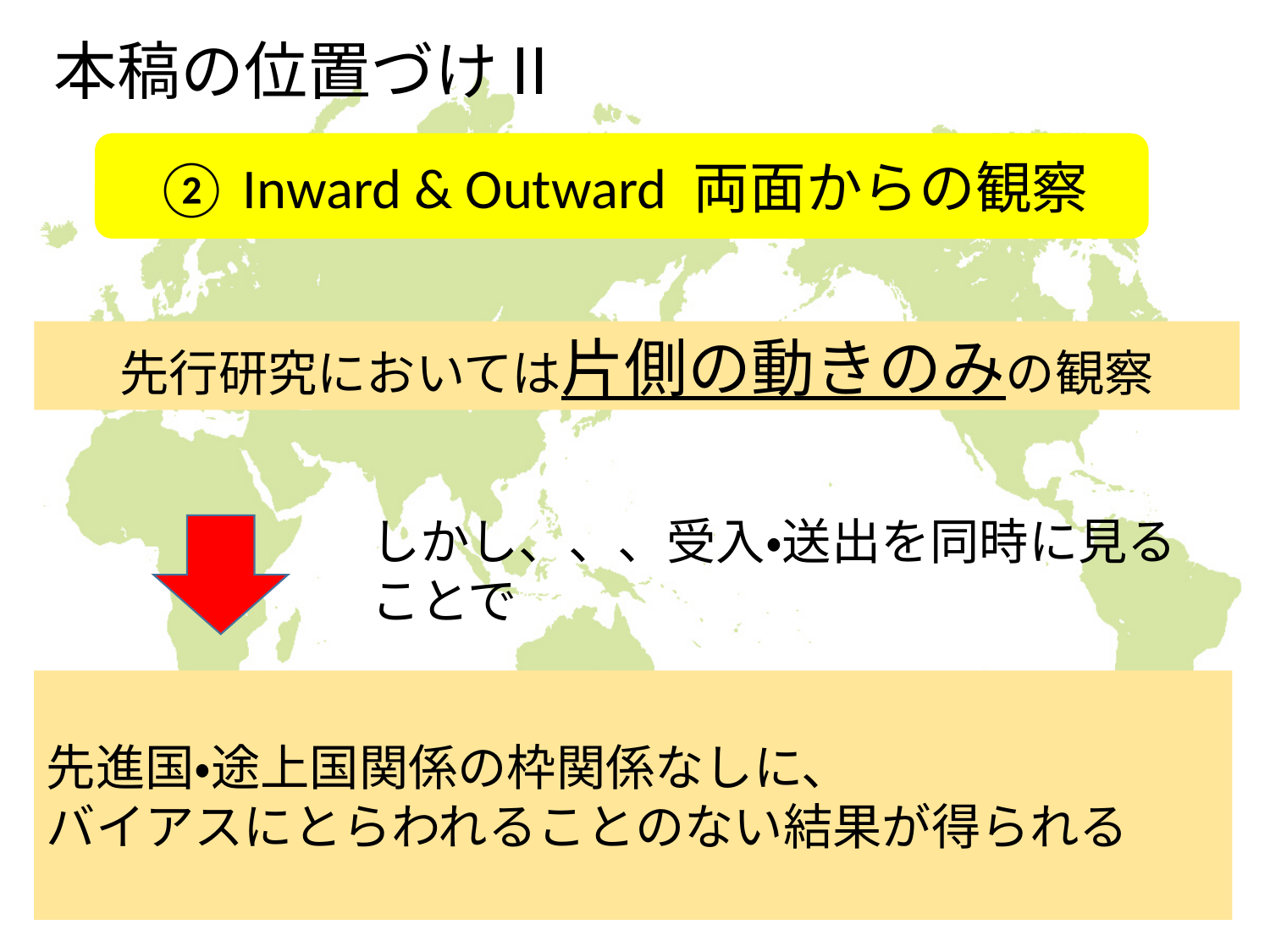

# 本稿の位置づけⅡ
② Inward & Outward 両面からの観察
先行研究においては片側の動きのみの観察
しかし、、、受入・送出を同時に見ることで

先進国・途上国関係の枠関係なしに、
バイアスにとらわれることのない結果が得られる